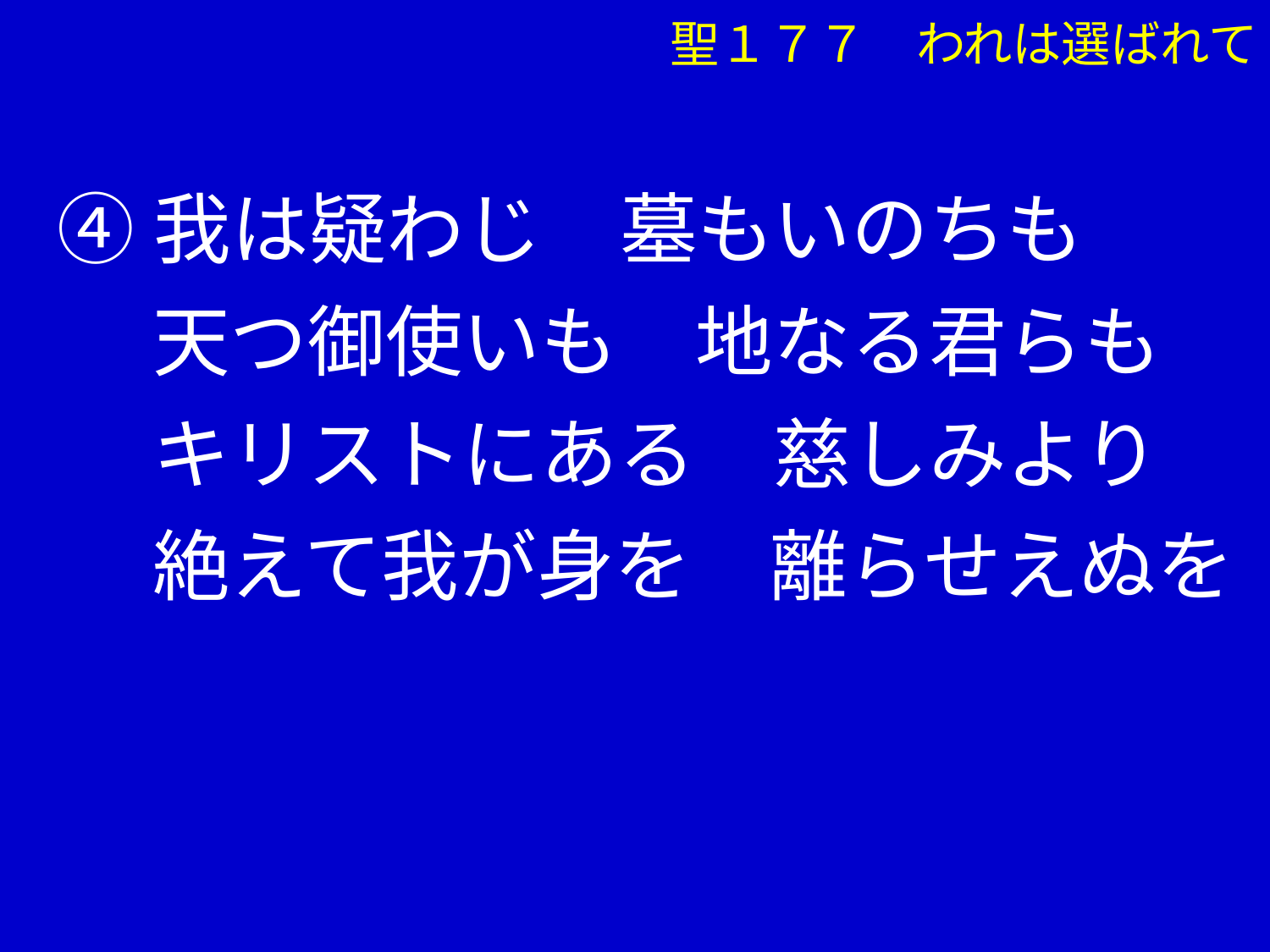

聖１７７　われは選ばれて

④我は疑わじ　墓もいのちも
　 天つ御使いも　地なる君らも
　 キリストにある　慈しみより
　 絶えて我が身を　離らせえぬを